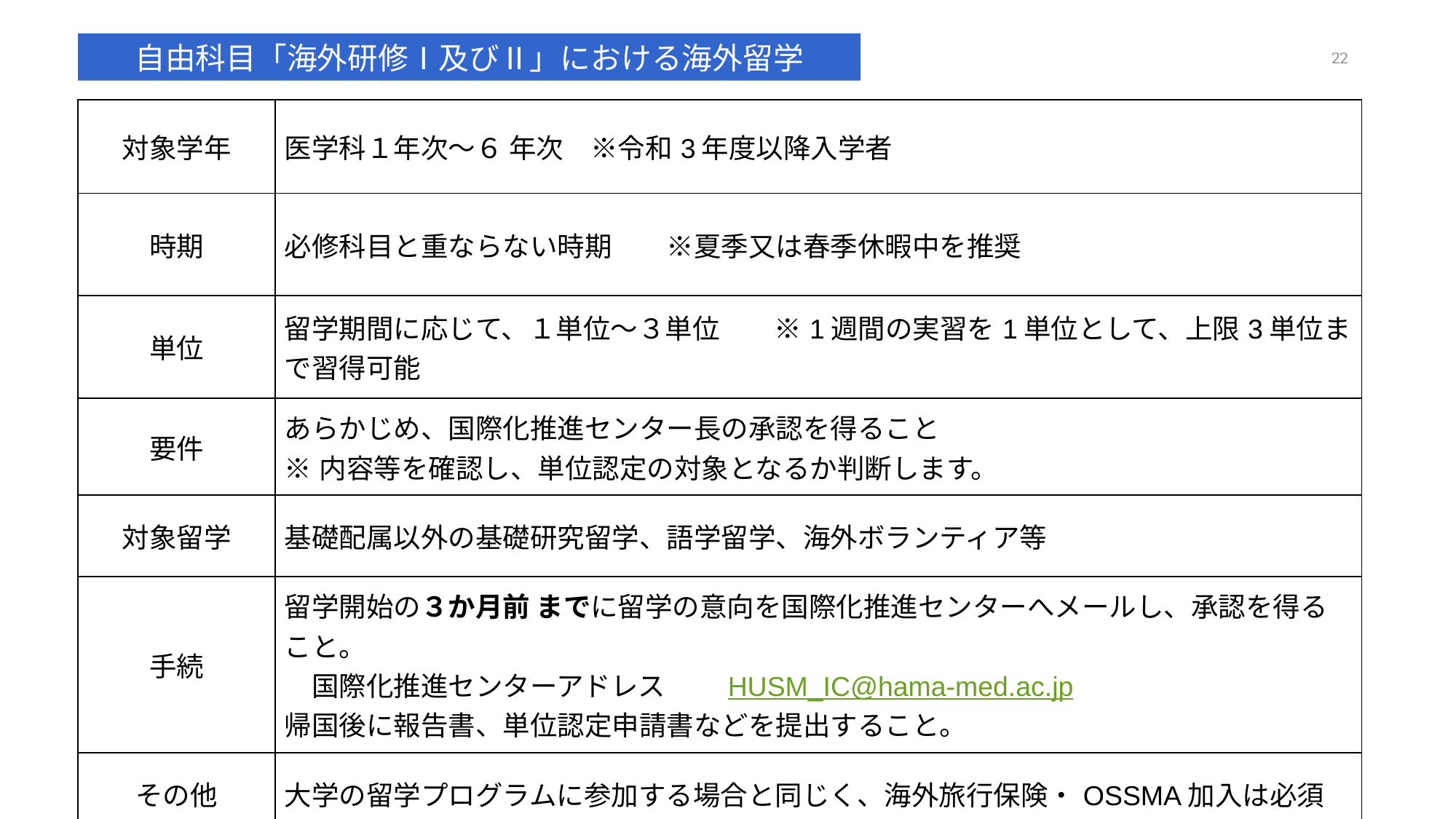

自由科目「海外研修Ⅰ及びⅡ」における海外留学
22
| 対象学年 | 医学科１年次～６ 年次　※令和3年度以降入学者 |
| --- | --- |
| 時期 | 必修科目と重ならない時期　　※夏季又は春季休暇中を推奨 |
| 単位 | 留学期間に応じて、１単位～３単位　　※1週間の実習を1単位として、上限3単位まで習得可能 |
| 要件 | あらかじめ、国際化推進センター長の承認を得ること　 ※内容等を確認し、単位認定の対象となるか判断します。 |
| 対象留学 | 基礎配属以外の基礎研究留学、語学留学、海外ボランティア等 |
| 手続 | 留学開始の３か月前 までに留学の意向を国際化推進センターへメールし、承認を得ること。 　国際化推進センターアドレス　　HUSM\_IC@hama-med.ac.jp 帰国後に報告書、単位認定申請書などを提出すること。 |
| その他 | 大学の留学プログラムに参加する場合と同じく、海外旅行保険・OSSMA加入は必須 |